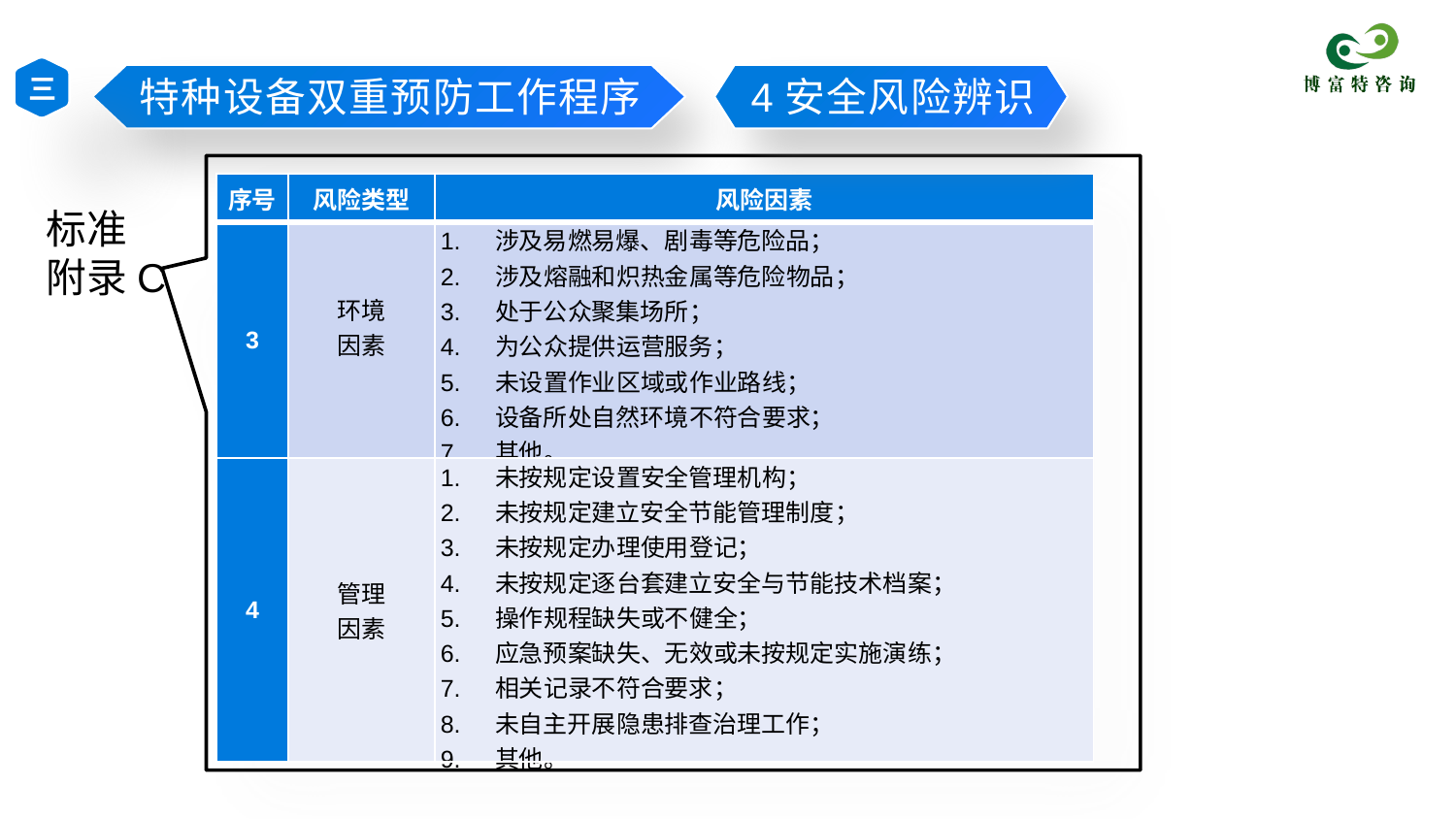

三

特种设备双重预防工作程序

4安全风险辨识

| 序号 | 风险类型 | 风险因素 |
| --- | --- | --- |
| 3 | 环境 因素 | 涉及易燃易爆、剧毒等危险品； 涉及熔融和炽热金属等危险物品； 处于公众聚集场所； 为公众提供运营服务； 未设置作业区域或作业路线； 设备所处自然环境不符合要求； 其他。 |
| 4 | 管理 因素 | 未按规定设置安全管理机构； 未按规定建立安全节能管理制度； 未按规定办理使用登记； 未按规定逐台套建立安全与节能技术档案； 操作规程缺失或不健全； 应急预案缺失、无效或未按规定实施演练； 相关记录不符合要求； 未自主开展隐患排查治理工作； 其他。 |
标准
附录C

54